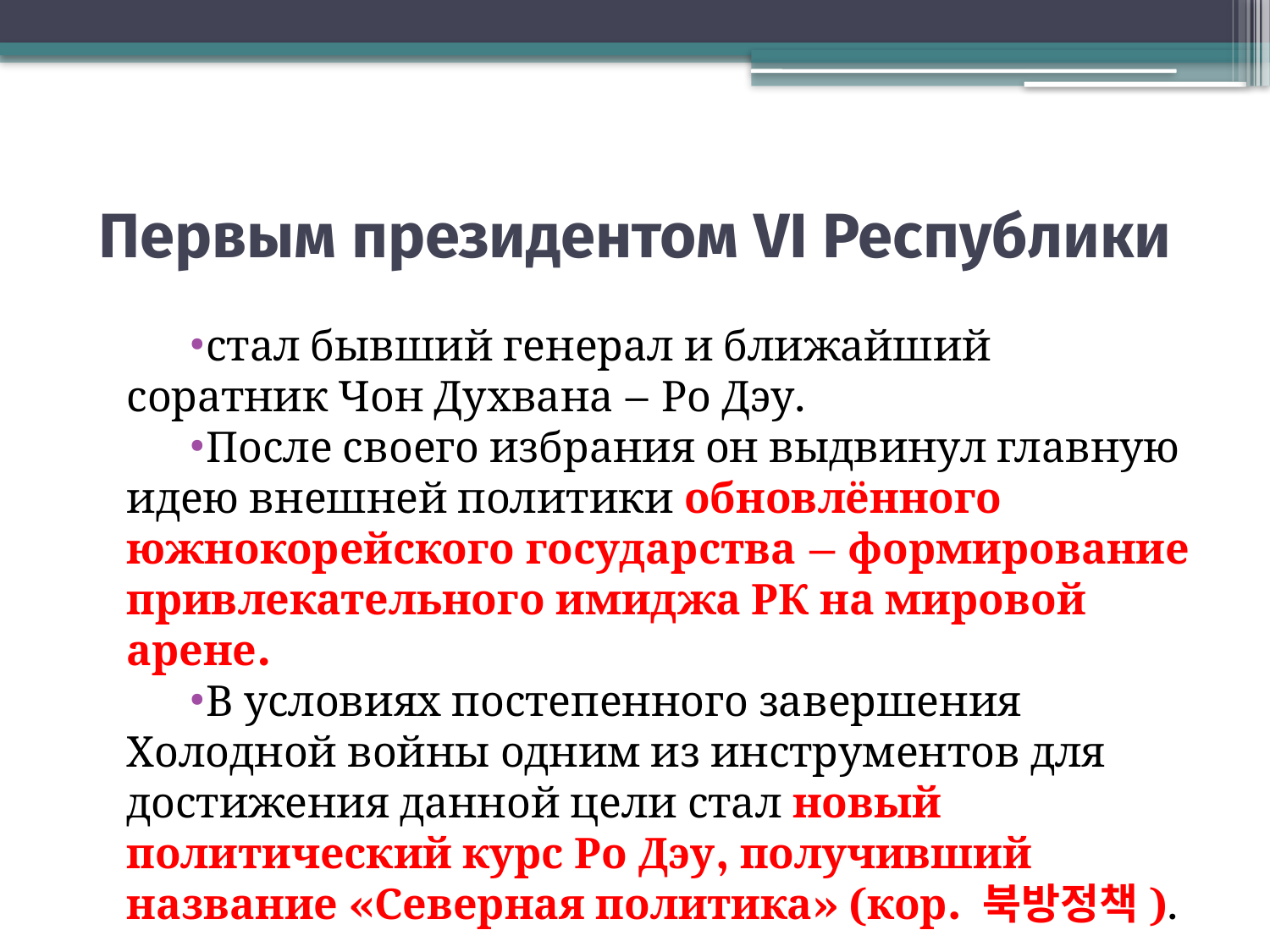

# Первым президентом VI Республики
стал бывший генерал и ближайший соратник Чон Духвана – Ро Дэу.
После своего избрания он выдвинул главную идею внешней политики обновлённого южнокорейского государства – формирование привлекательного имиджа РК на мировой арене.
В условиях постепенного завершения Холодной войны одним из инструментов для достижения данной цели стал новый политический курс Ро Дэу, получивший название «Северная политика» (кор. 북방정책).